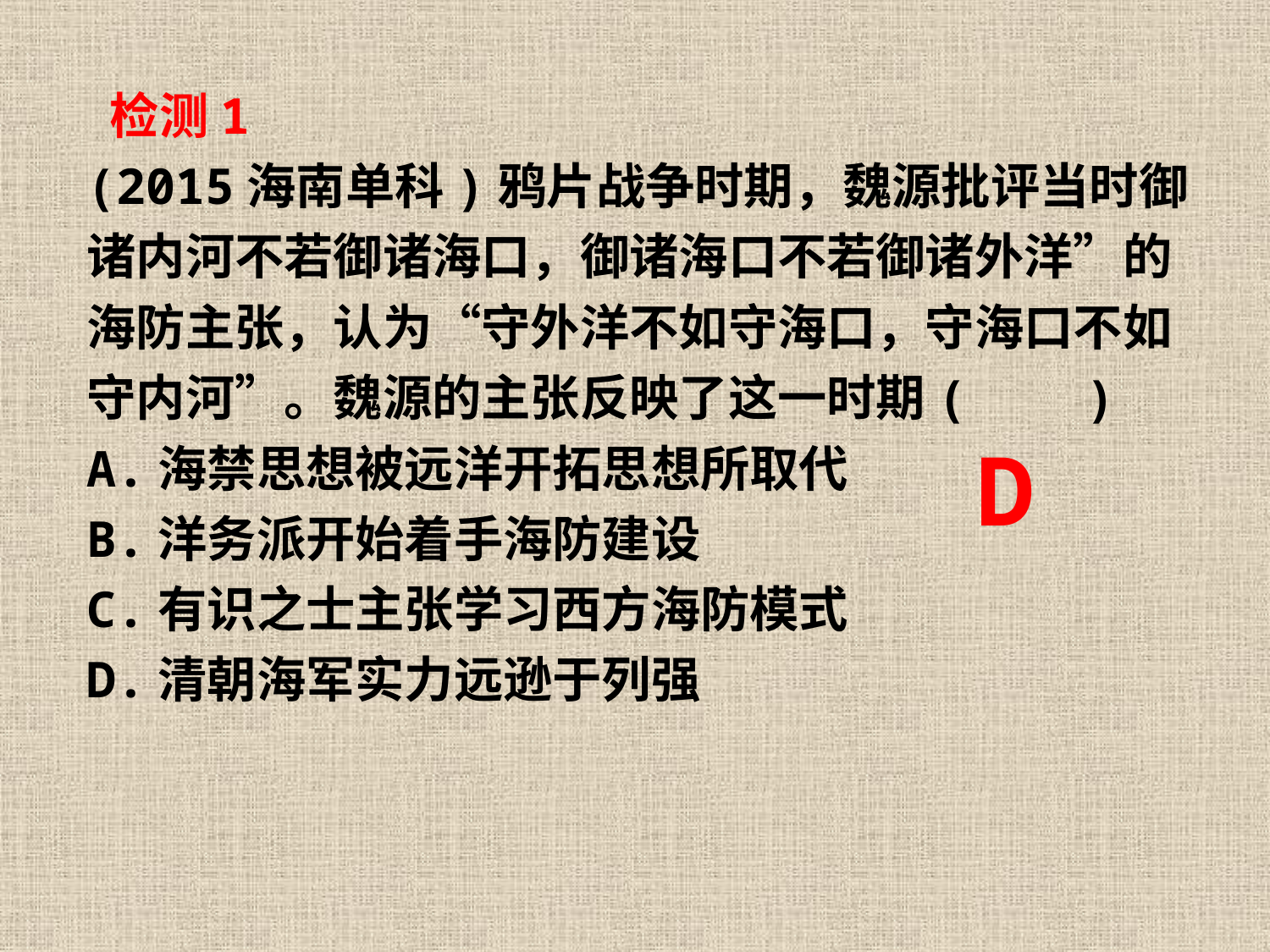

检测1
(2015海南单科)鸦片战争时期，魏源批评当时御诸内河不若御诸海口，御诸海口不若御诸外洋”的海防主张，认为“守外洋不如守海口，守海口不如守内河”。魏源的主张反映了这一时期(    )
A.海禁思想被远洋开拓思想所取代
B.洋务派开始着手海防建设
C.有识之士主张学习西方海防模式
D.清朝海军实力远逊于列强
D